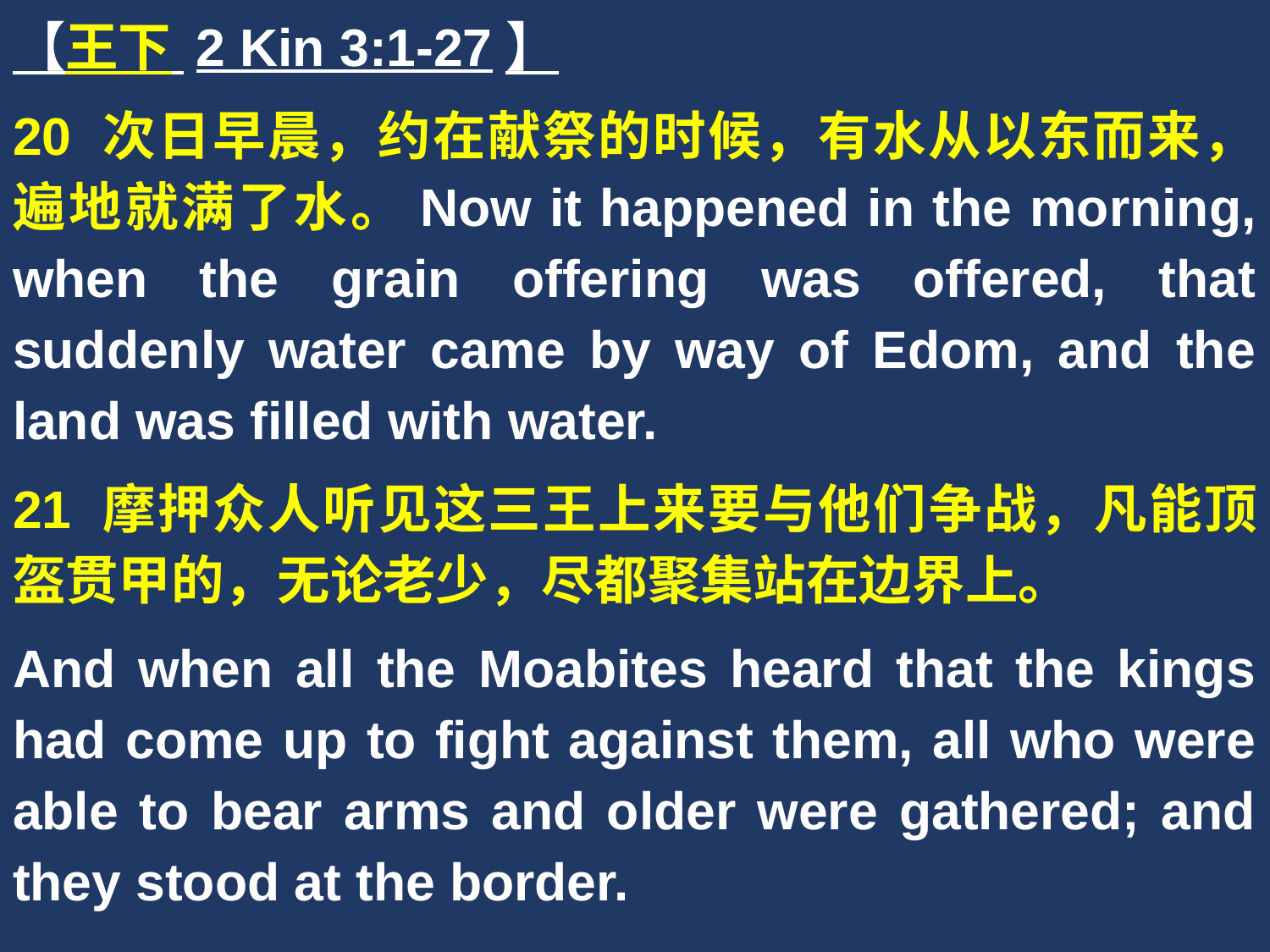

【王下 2 Kin 3:1-27】
20 次日早晨，约在献祭的时候，有水从以东而来，遍地就满了水。Now it happened in the morning, when the grain offering was offered, that suddenly water came by way of Edom, and the land was filled with water.
21 摩押众人听见这三王上来要与他们争战，凡能顶盔贯甲的，无论老少，尽都聚集站在边界上。
And when all the Moabites heard that the kings had come up to fight against them, all who were able to bear arms and older were gathered; and they stood at the border.